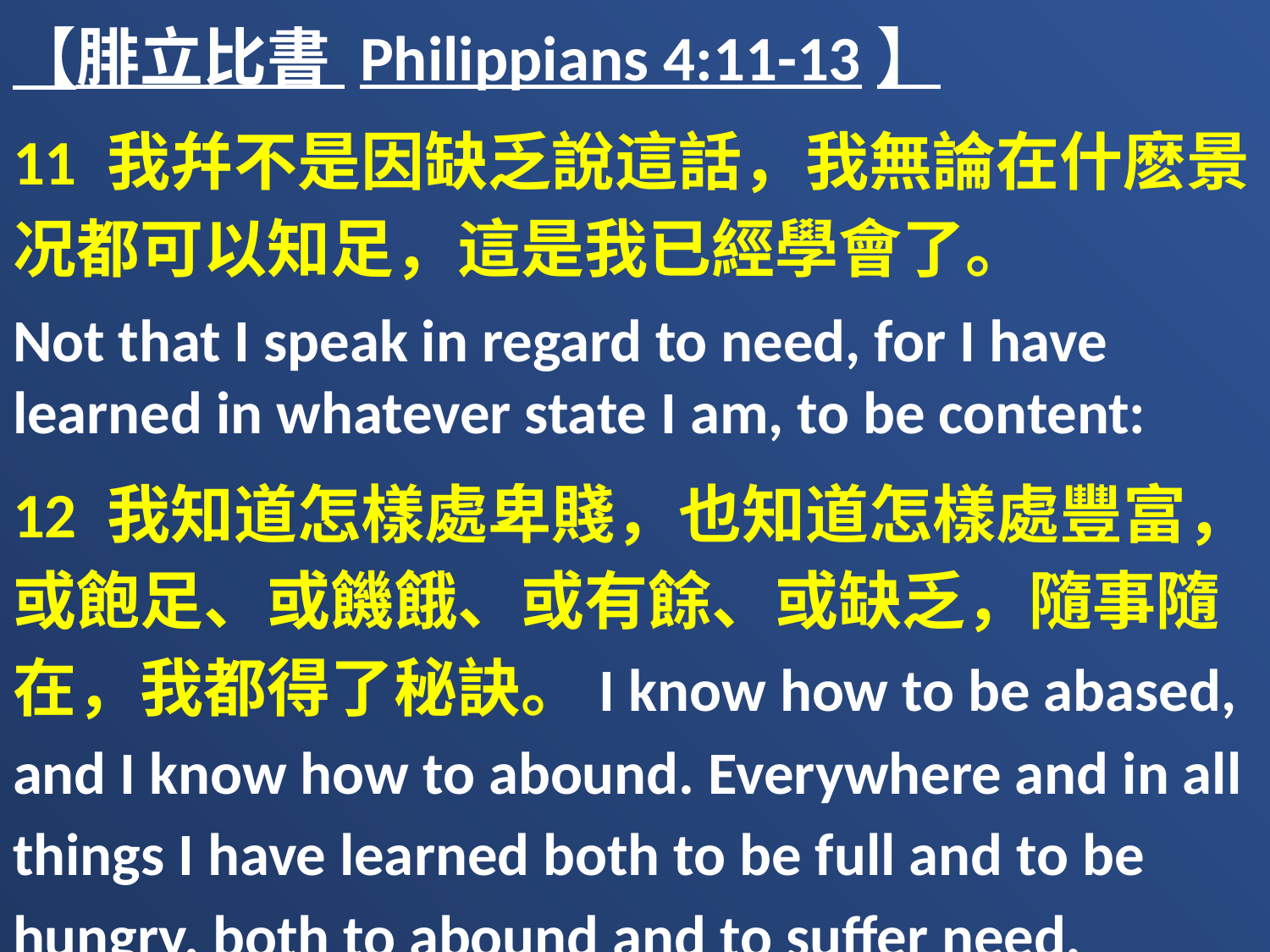

【腓立比書 Philippians 4:11-13】
11 我幷不是因缺乏說這話，我無論在什麽景况都可以知足，這是我已經學會了。
Not that I speak in regard to need, for I have learned in whatever state I am, to be content:
12 我知道怎樣處卑賤，也知道怎樣處豐富，或飽足、或饑餓、或有餘、或缺乏，隨事隨在，我都得了秘訣。I know how to be abased, and I know how to abound. Everywhere and in all things I have learned both to be full and to be hungry, both to abound and to suffer need.